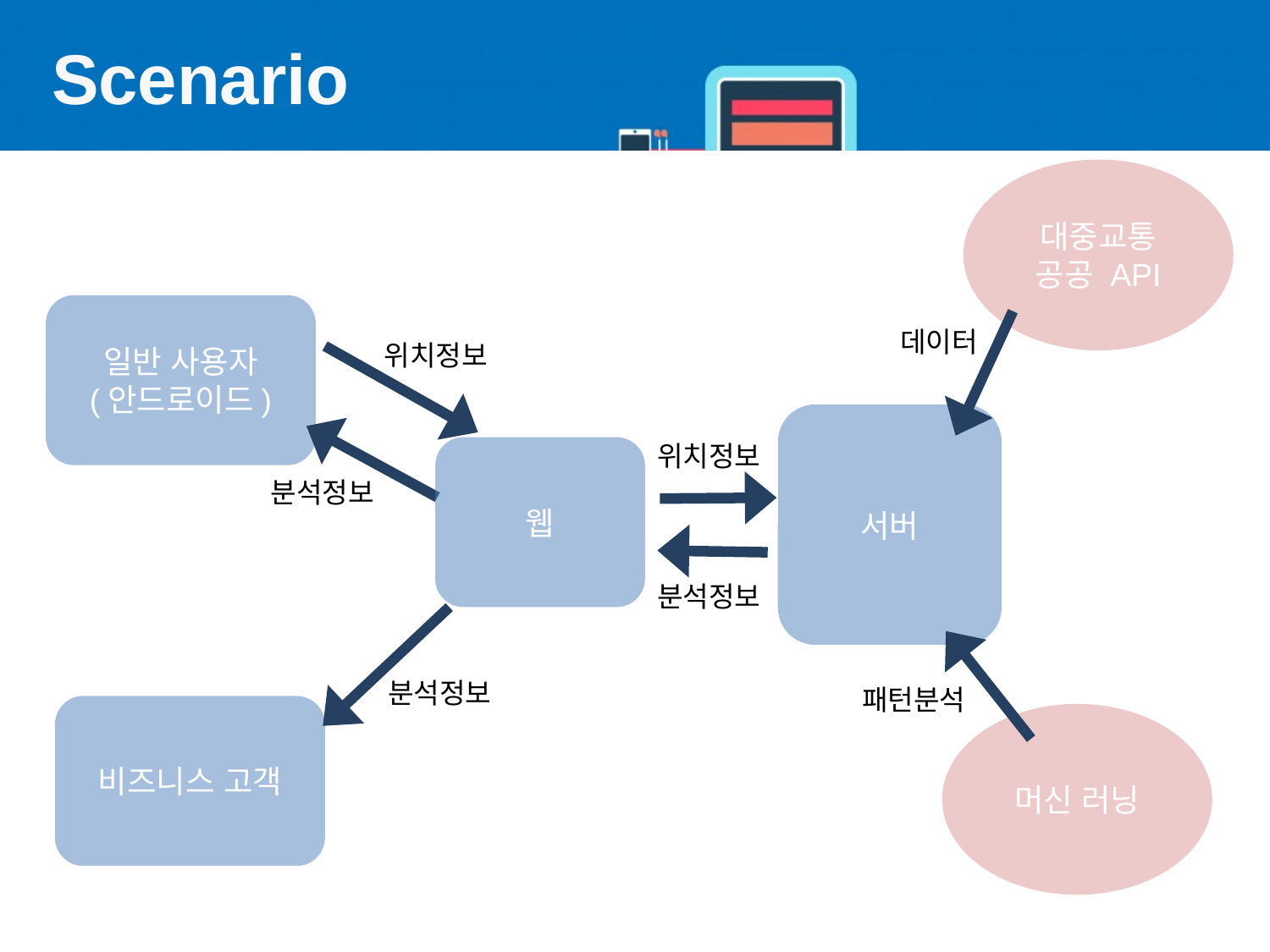

# Scenario

대중교통
공공 API
일반 사용자
(안드로이드)
데이터
위치정보
서버
위치정보
웹
분석정보
분석정보
분석정보
패턴분석
비즈니스 고객
머신 러닝